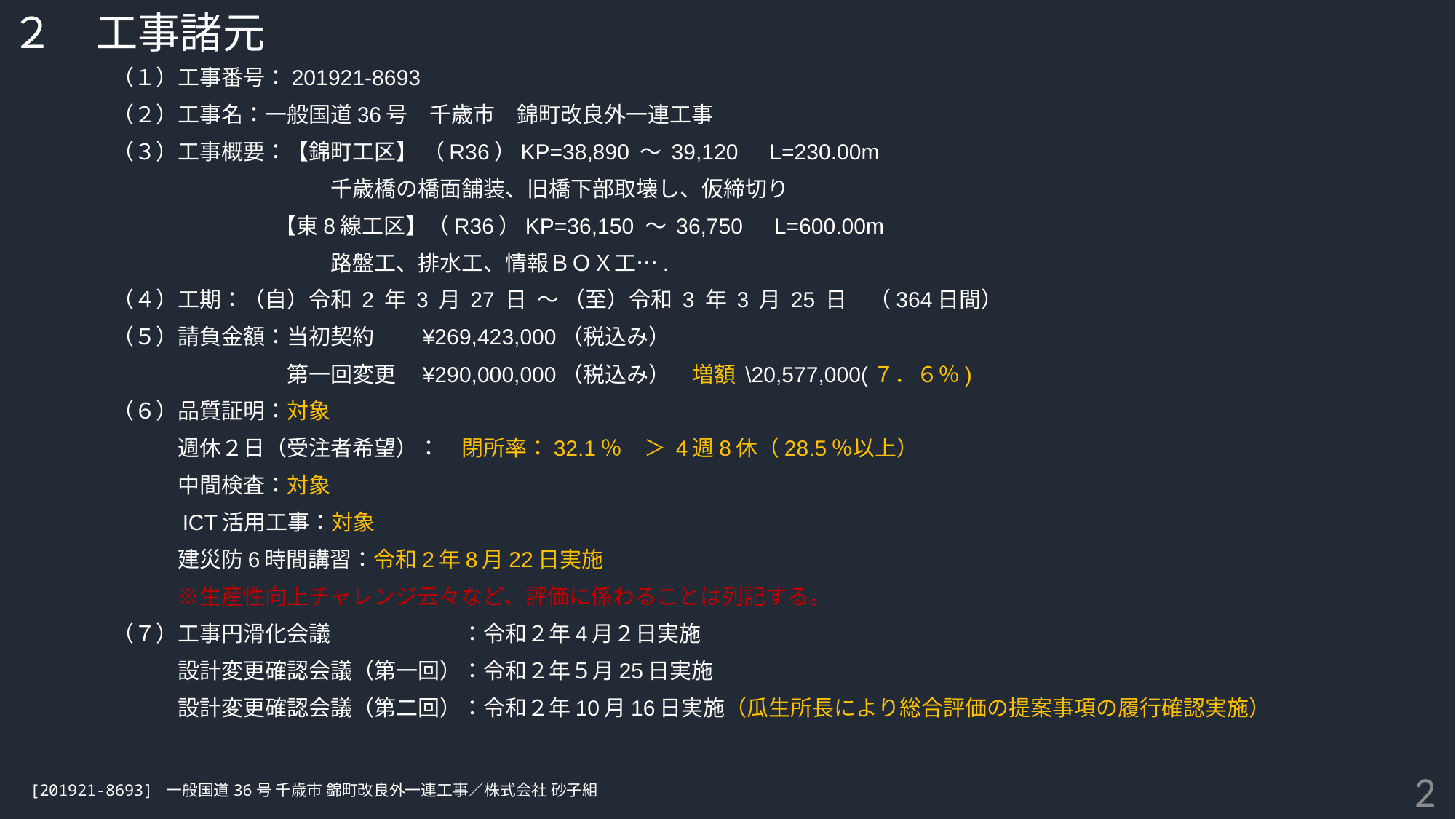

# ２　工事諸元
（１）工事番号：201921-8693
（２）工事名：一般国道36号　千歳市　錦町改良外一連工事
（３）工事概要：【錦町工区】 （R36）KP=38,890 ～ 39,120　L=230.00m
　　　　　　　　　　千歳橋の橋面舗装、旧橋下部取壊し、仮締切り
　　　　　　　  【東8線工区】（R36）KP=36,150 ～ 36,750　L=600.00m
　　　　　　　　　　路盤工、排水工、情報ＢＯＸ工….
（４）工期：（自）令和 2 年 3 月 27 日  ～ （至）令和 3 年 3 月 25 日　（364日間）
（５）請負金額：当初契約　　¥269,423,000（税込み）
　　　　　　　　第一回変更　¥290,000,000（税込み）　増額 \20,577,000(７．６％)
（６）品質証明：対象
　　　週休２日（受注者希望）：　閉所率：32.1％　＞ 4週8休（28.5％以上）
　　　中間検査：対象
　　　ICT活用工事：対象
　　　建災防6時間講習：令和2年8月22日実施
　　　※生産性向上チャレンジ云々など、評価に係わることは列記する。
（７）工事円滑化会議　　　　　　：令和２年4月２日実施
　　　設計変更確認会議（第一回）：令和２年５月25日実施
　　　設計変更確認会議（第二回）：令和２年10月16日実施（瓜生所長により総合評価の提案事項の履行確認実施）
2
[201921-8693] 一般国道36号 千歳市 錦町改良外一連工事／株式会社 砂子組